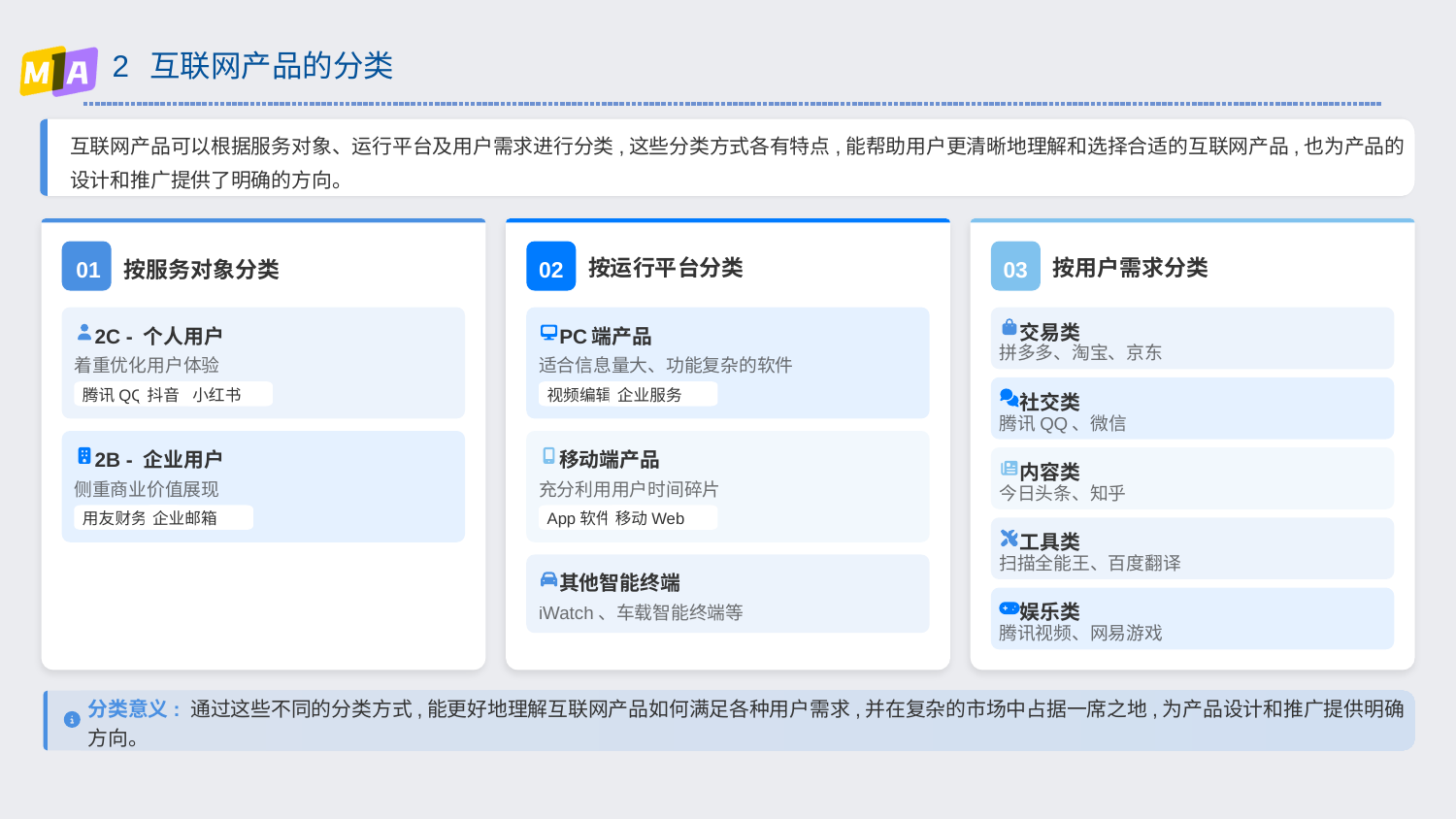

# 2  互联网产品的分类

互联网产品可以根据服务对象、运行平台及用户需求进行分类,这些分类方式各有特点,能帮助用户更清晰地理解和选择合适的互联网产品,也为产品的设计和推广提供了明确的方向。

01
按服务对象分类
02
按运行平台分类
03
按用户需求分类

交易类
2C - 个人用户
PC端产品

拼多多、淘宝、京东
着重优化用户体验
适合信息量大、功能复杂的软件

腾讯QQ

抖音
小红书

视频编辑

企业服务
社交类

腾讯QQ、微信

2B - 企业用户
移动端产品

内容类

侧重商业价值展现
充分利用用户时间碎片
今日头条、知乎

用友财务

企业邮箱
App软件

移动Web

工具类

扫描全能王、百度翻译

其他智能终端

娱乐类
iWatch、车载智能终端等

腾讯视频、网易游戏

分类意义: 通过这些不同的分类方式,能更好地理解互联网产品如何满足各种用户需求,并在复杂的市场中占据一席之地,为产品设计和推广提供明确方向。